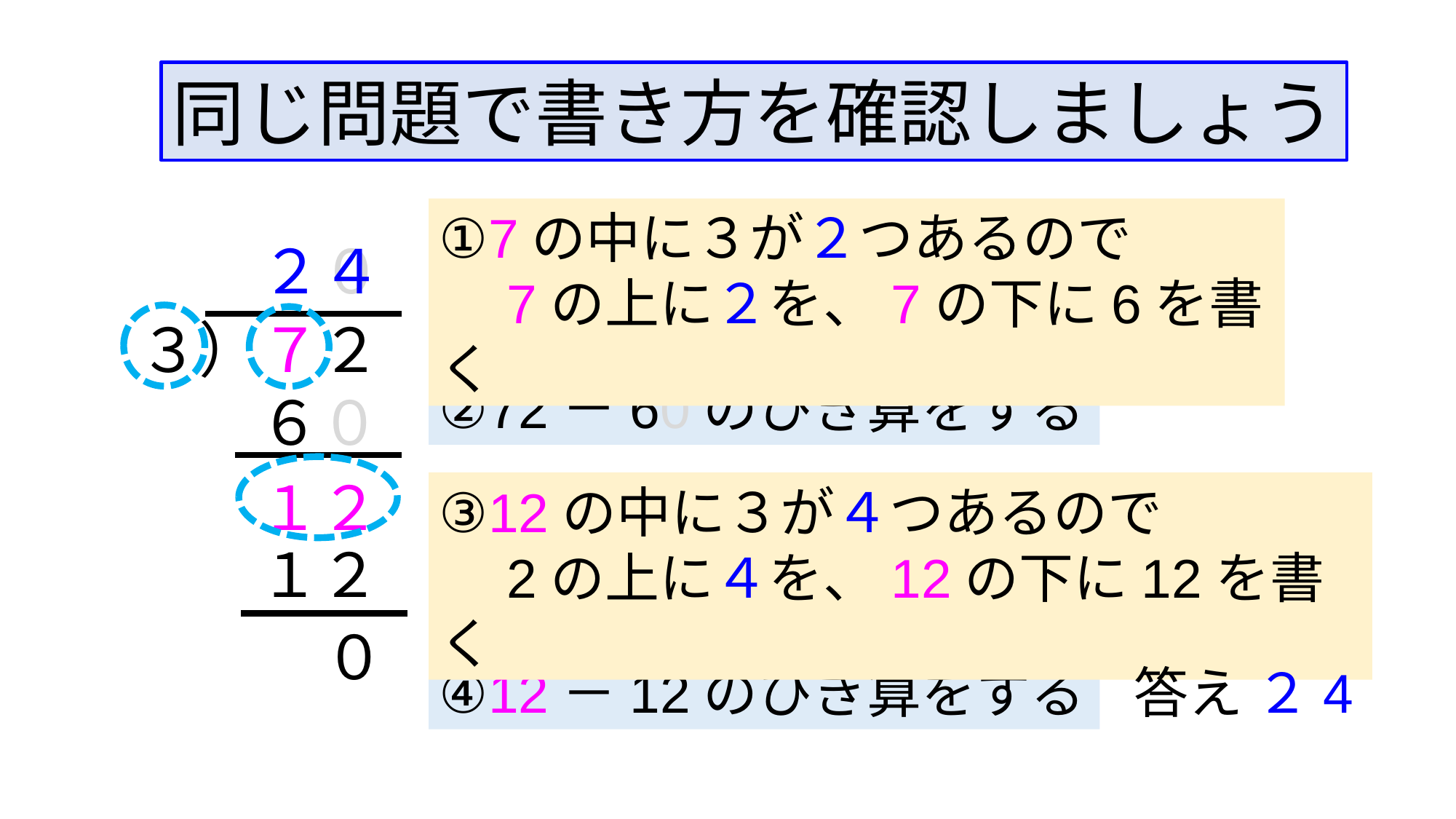

同じ問題で書き方を確認しましょう
①7の中に３が２つあるので
　7の上に２を、7の下に6を書く
２０
４

３）７２

②72－60のひき算をする
６０

１２
③12の中に３が４つあるので
　2の上に４を、12の下に12を書く
１２
０
④12－12のひき算をする
答え ２4